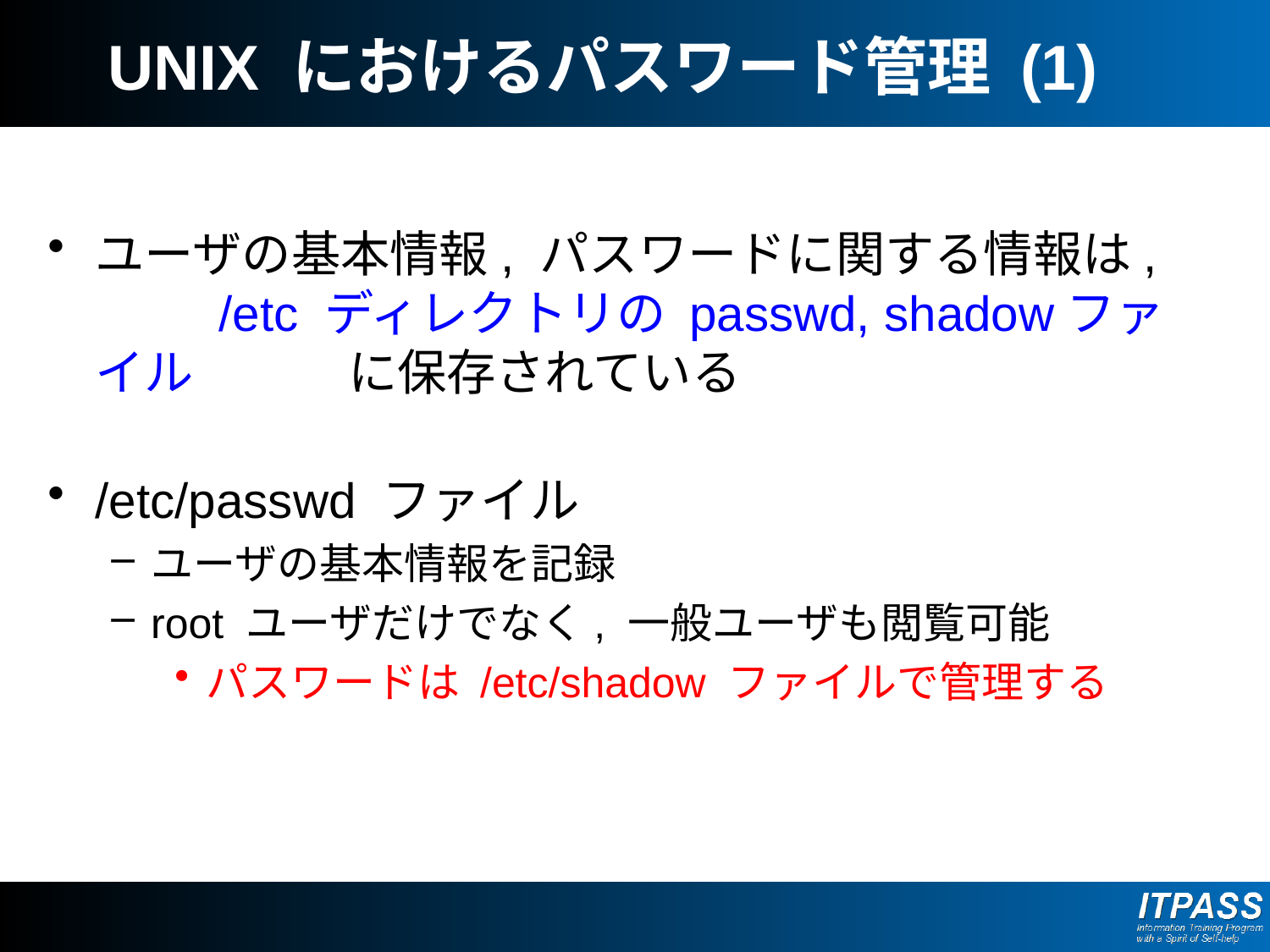

# UNIX におけるパスワード管理 (1)
ユーザの基本情報, パスワードに関する情報は,             /etc ディレクトリの passwd, shadowファイル              に保存されている

/etc/passwd ファイル
ユーザの基本情報を記録
root ユーザだけでなく, 一般ユーザも閲覧可能
パスワードは /etc/shadow ファイルで管理する